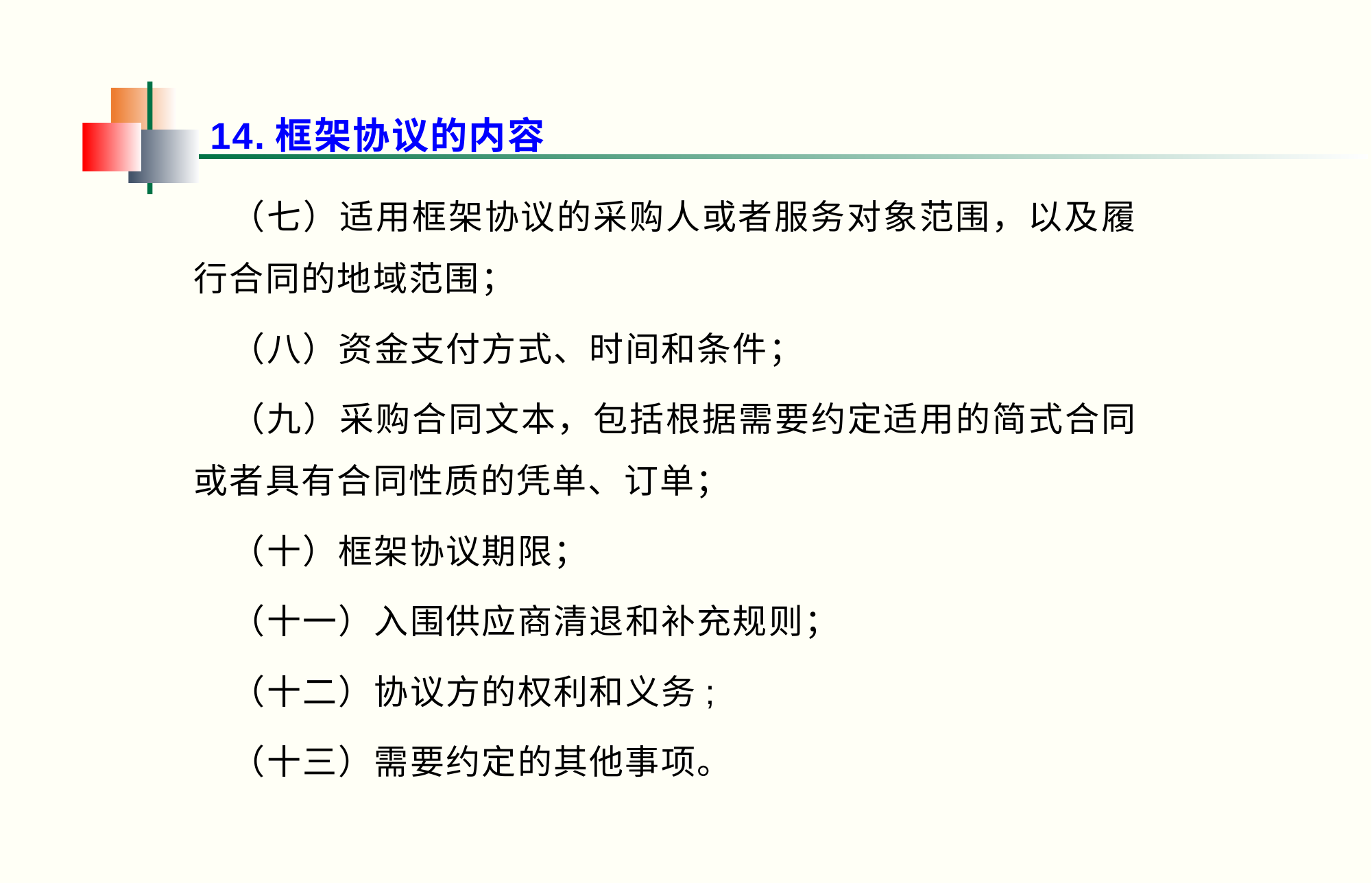

14.框架协议的内容
（七）适用框架协议的采购人或者服务对象范围，以及履行合同的地域范围；
（八）资金支付方式、时间和条件；
（九）采购合同文本，包括根据需要约定适用的简式合同或者具有合同性质的凭单、订单；
（十）框架协议期限；
（十一）入围供应商清退和补充规则；
（十二）协议方的权利和义务;
（十三）需要约定的其他事项。